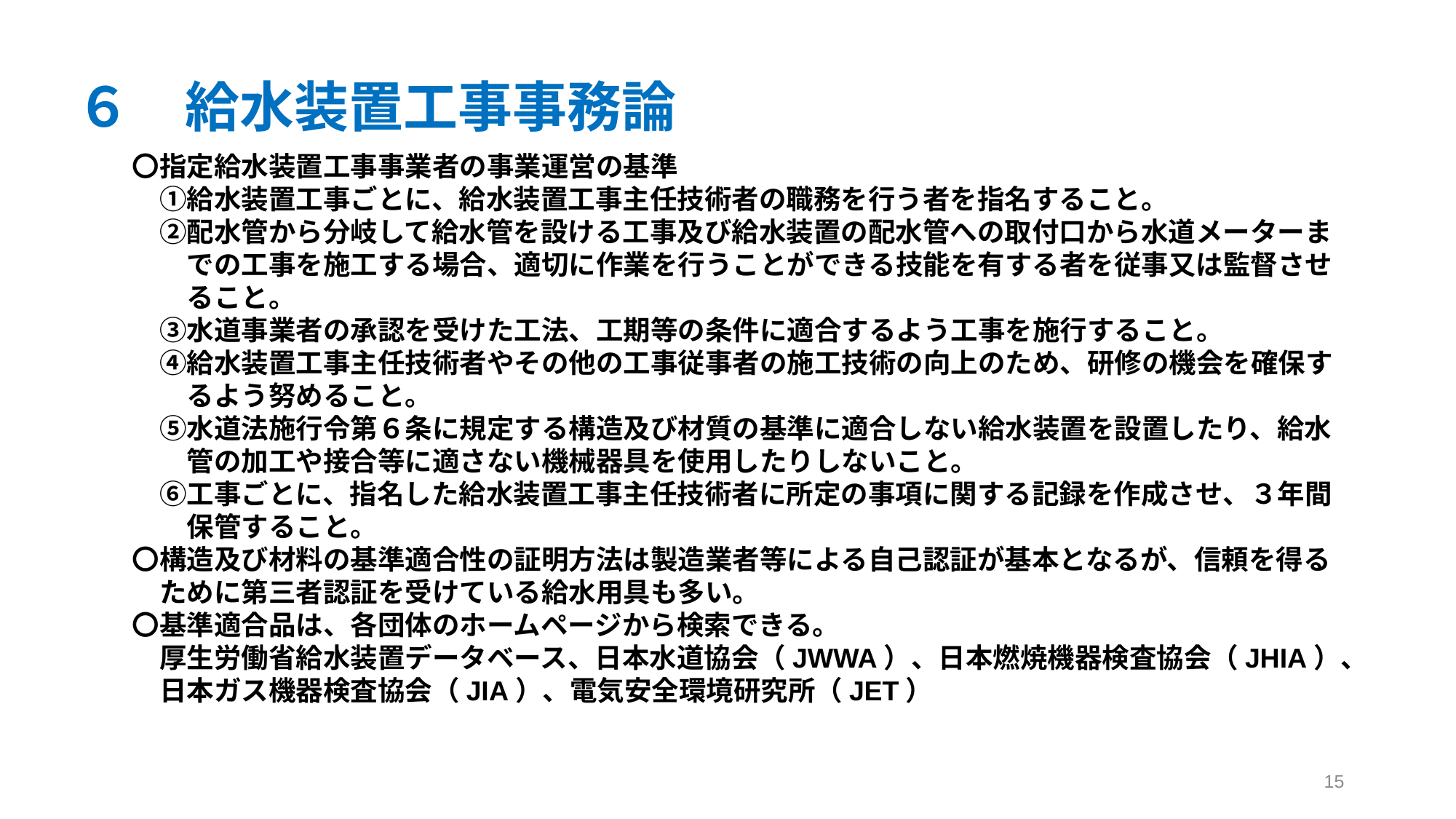

６　給水装置工事事務論
〇指定給水装置工事事業者の事業運営の基準
　①給水装置工事ごとに、給水装置工事主任技術者の職務を行う者を指名すること。
　②配水管から分岐して給水管を設ける工事及び給水装置の配水管への取付口から水道メーターま
　　での工事を施工する場合、適切に作業を行うことができる技能を有する者を従事又は監督させ
　　ること。
　③水道事業者の承認を受けた工法、工期等の条件に適合するよう工事を施行すること。
　④給水装置工事主任技術者やその他の工事従事者の施工技術の向上のため、研修の機会を確保す
　　るよう努めること。
　⑤水道法施行令第６条に規定する構造及び材質の基準に適合しない給水装置を設置したり、給水
　　管の加工や接合等に適さない機械器具を使用したりしないこと。
　⑥工事ごとに、指名した給水装置工事主任技術者に所定の事項に関する記録を作成させ、３年間
　　保管すること。
〇構造及び材料の基準適合性の証明方法は製造業者等による自己認証が基本となるが、信頼を得る
　ために第三者認証を受けている給水用具も多い。
〇基準適合品は、各団体のホームページから検索できる。
　厚生労働省給水装置データベース、日本水道協会（JWWA）、日本燃焼機器検査協会（JHIA）、
　日本ガス機器検査協会（JIA）、電気安全環境研究所（JET）
15